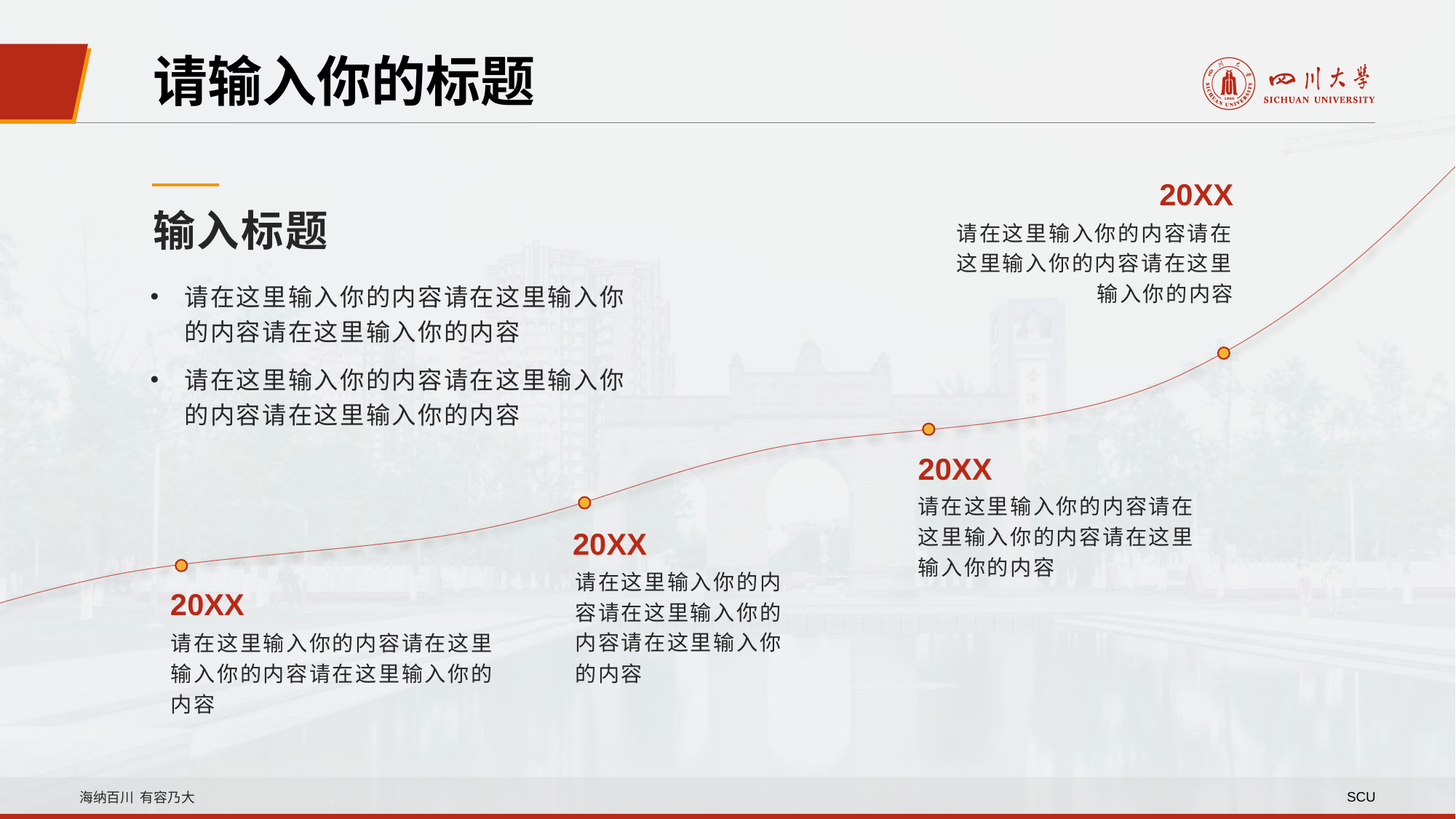

请输入你的标题

20XX
输入标题
请在这里输入你的内容请在这里输入你的内容请在这里输入你的内容
请在这里输入你的内容请在这里输入你的内容请在这里输入你的内容

请在这里输入你的内容请在这里输入你的内容请在这里输入你的内容

20XX
请在这里输入你的内容请在这里输入你的内容请在这里输入你的内容

20XX
请在这里输入你的内容请在这里输入你的内容请在这里输入你的内容

20XX
请在这里输入你的内容请在这里输入你的内容请在这里输入你的内容